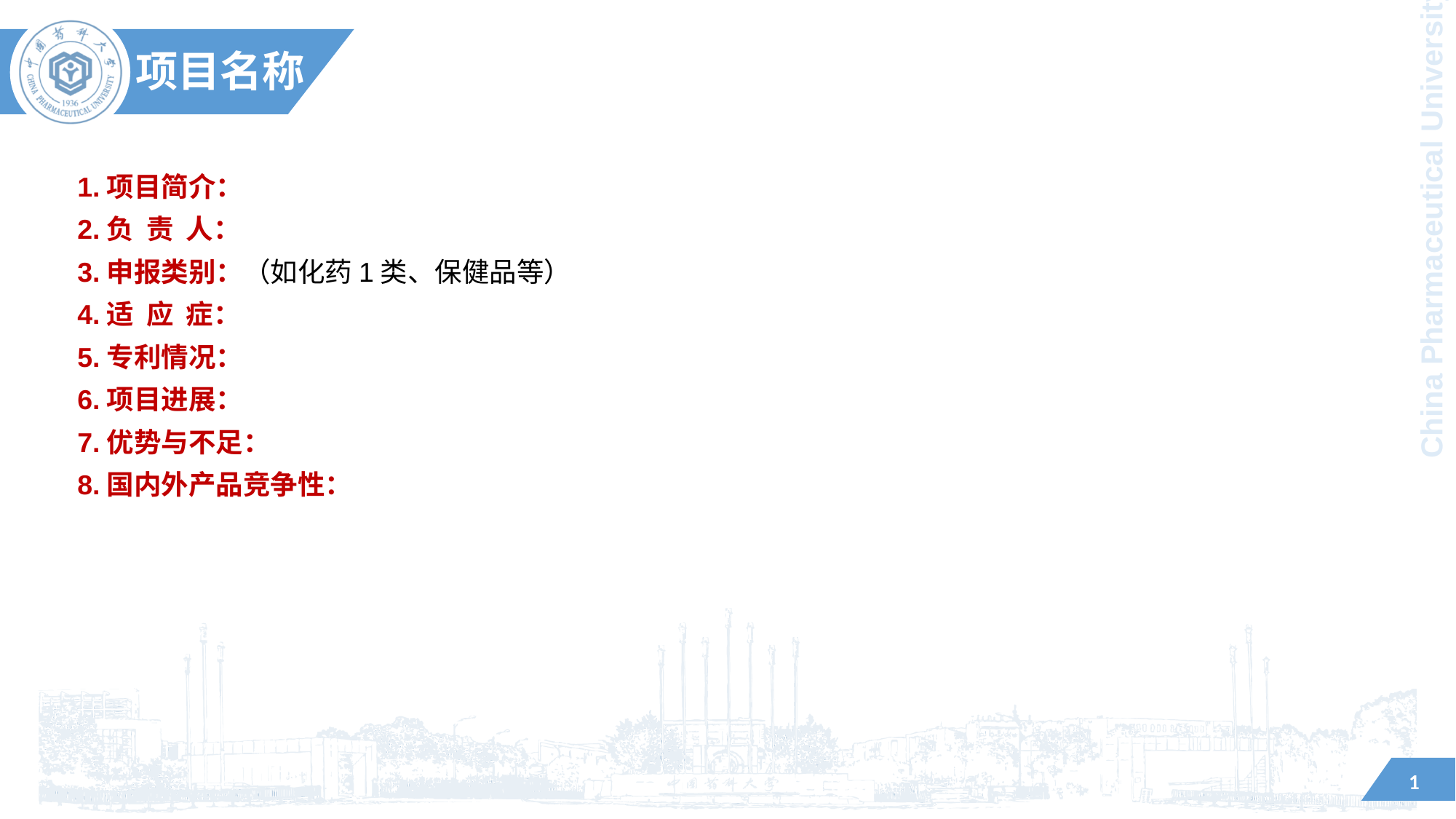

# 项目名称
1.项目简介：
2.负  责  人：
3.申报类别：（如化药1类、保健品等）
4.适  应  症：
5.专利情况：
6.项目进展：
7.优势与不足：
8.国内外产品竞争性：
1